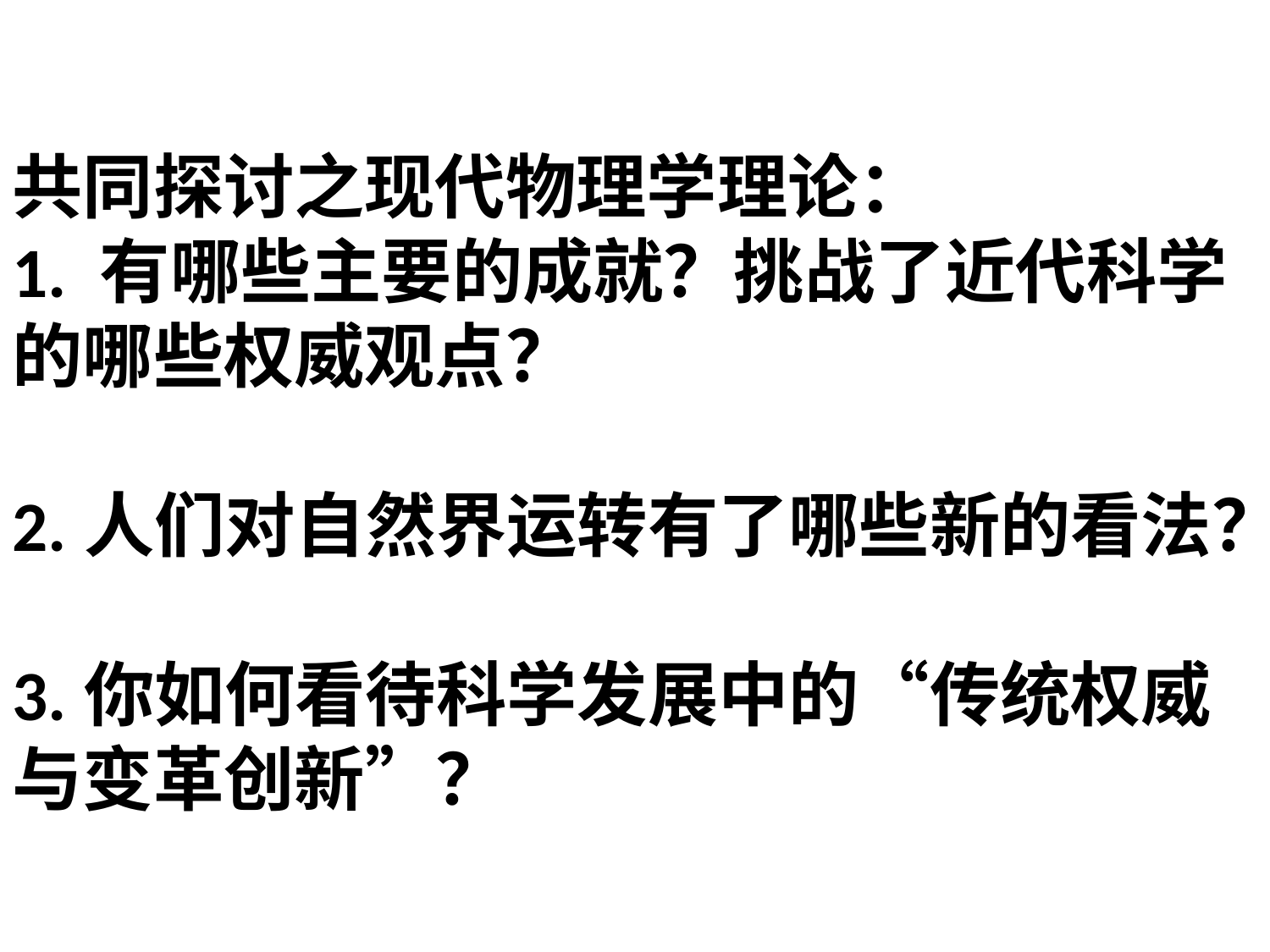

共同探讨之现代物理学理论：
1. 有哪些主要的成就？挑战了近代科学的哪些权威观点？

2.人们对自然界运转有了哪些新的看法？

3.你如何看待科学发展中的“传统权威与变革创新”？